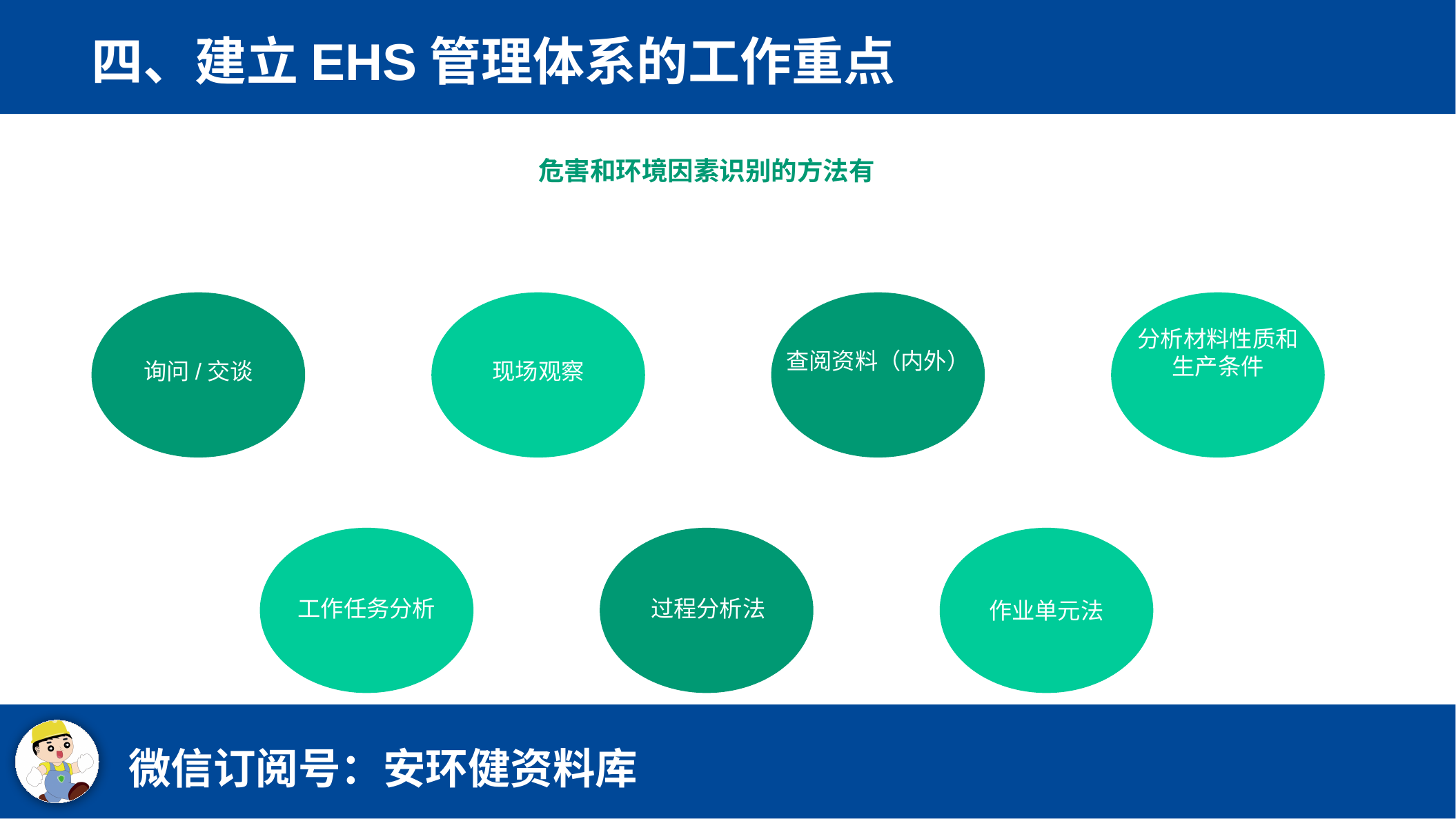

四、建立EHS管理体系的工作重点
危害和环境因素识别的方法有

分析材料性质和生产条件
查阅资料（内外）
询问/交谈
现场观察

工作任务分析
过程分析法
作业单元法